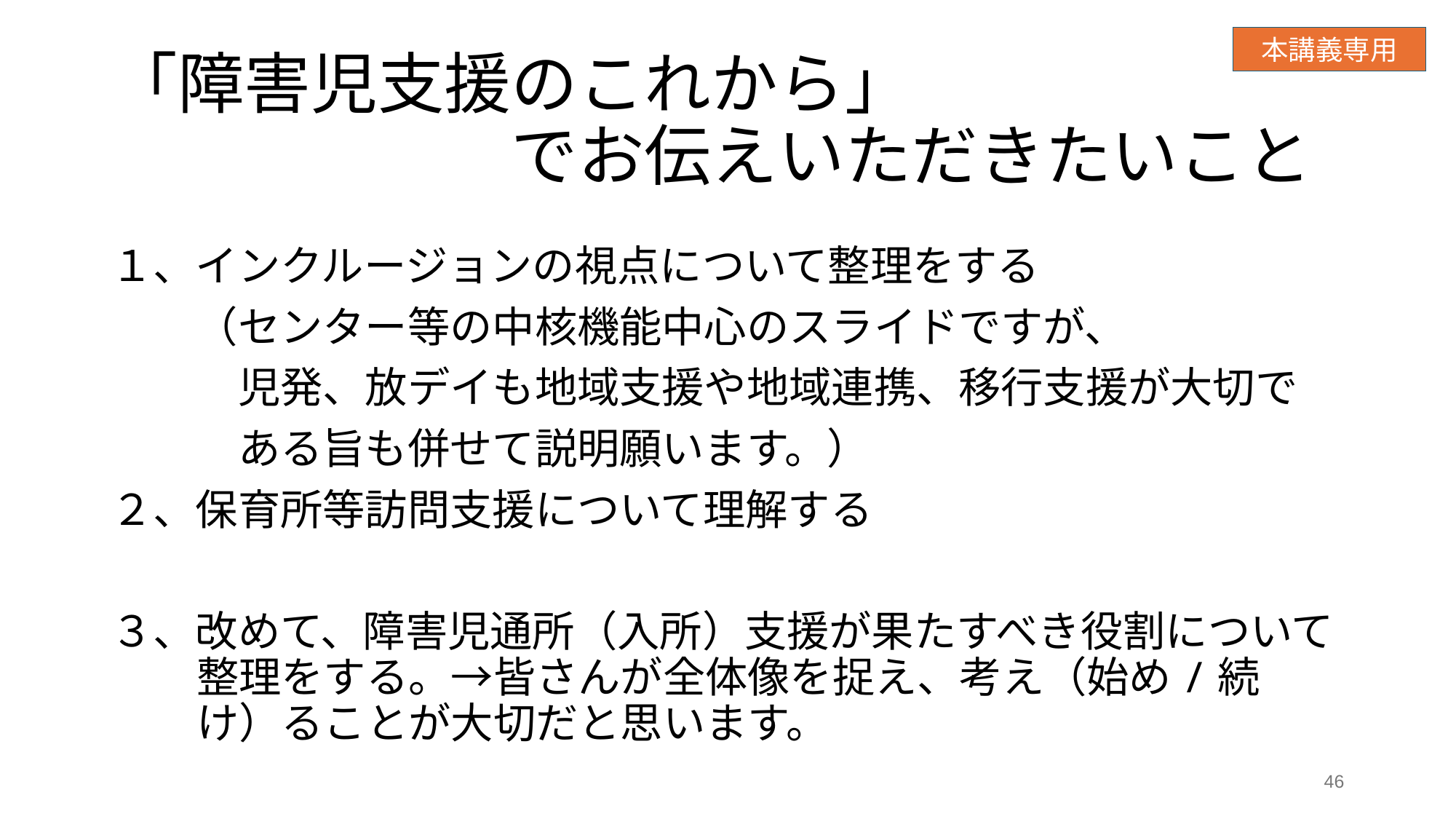

本講義専用
# 「障害児支援のこれから」 　　　　　　でお伝えいただきたいこと
１、インクルージョンの視点について整理をする
　　（センター等の中核機能中心のスライドですが、
　　　児発、放デイも地域支援や地域連携、移行支援が大切で
　　　ある旨も併せて説明願います。）
２、保育所等訪問支援について理解する

３、改めて、障害児通所（入所）支援が果たすべき役割について整理をする。→皆さんが全体像を捉え、考え（始め/続け）ることが大切だと思います。
46